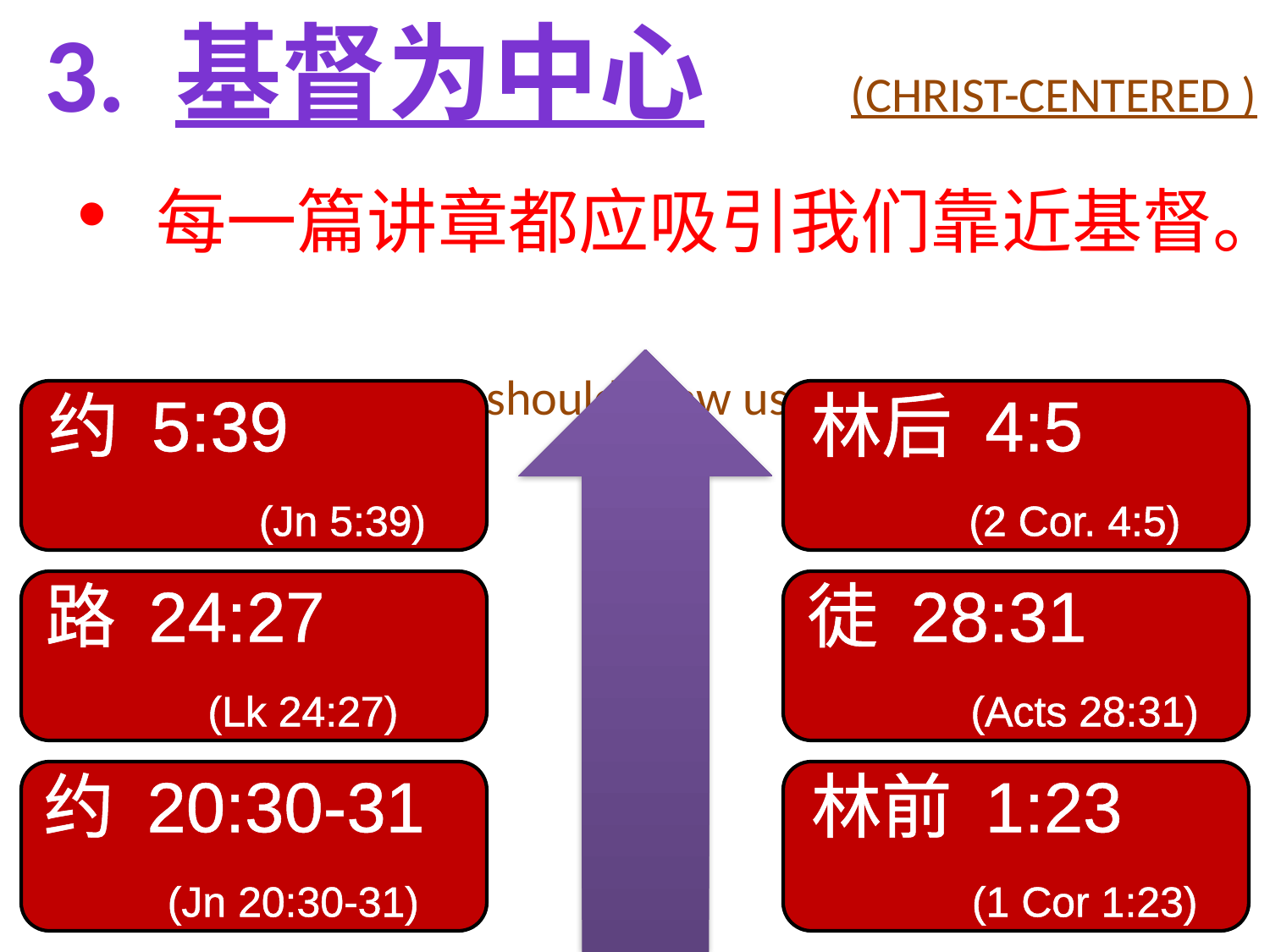

3. 基督为中心     (CHRIST-CENTERED )

 每一篇讲章都应吸引我们靠近基督。
Every sermon should draw us closer to Jesus

约 5:39	                  (Jn 5:39)
林后 4:5              (2 Cor. 4:5)
路 24:27             (Lk 24:27)
徒 28:31               (Acts 28:31)
约 20:30-31       (Jn 20:30-31)
林前 1:23             (1 Cor 1:23)